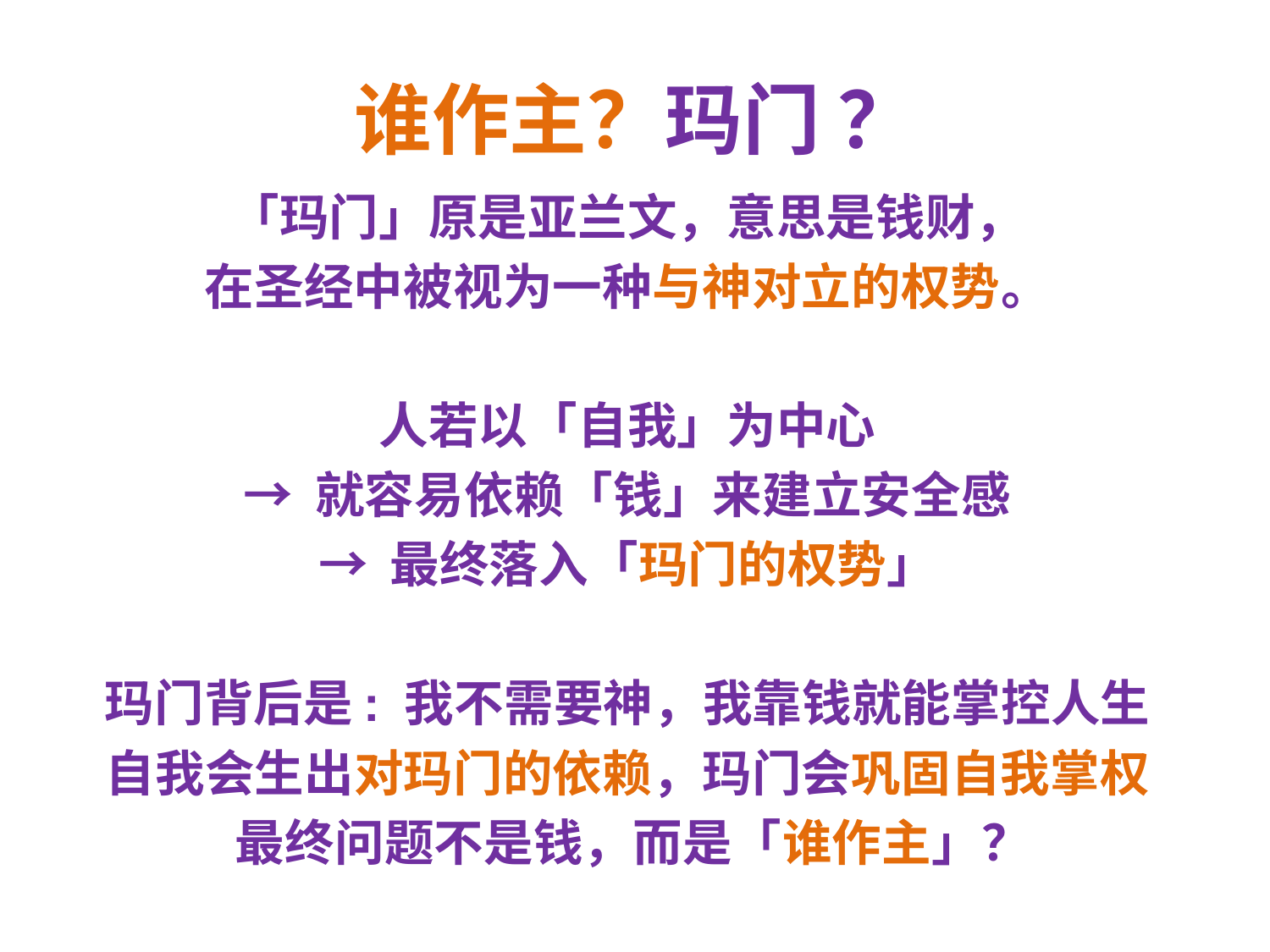

# 谁作主？玛门 ？
「玛门」原是亚兰文，意思是钱财，
在圣经中被视为一种与神对立的权势。

人若以「自我」为中心
→ 就容易依赖「钱」来建立安全感
→ 最终落入「玛门的权势」

玛门背后是: 我不需要神，我靠钱就能掌控人生
自我会生出对玛门的依赖，玛门会巩固自我掌权
最终问题不是钱，而是「谁作主」？